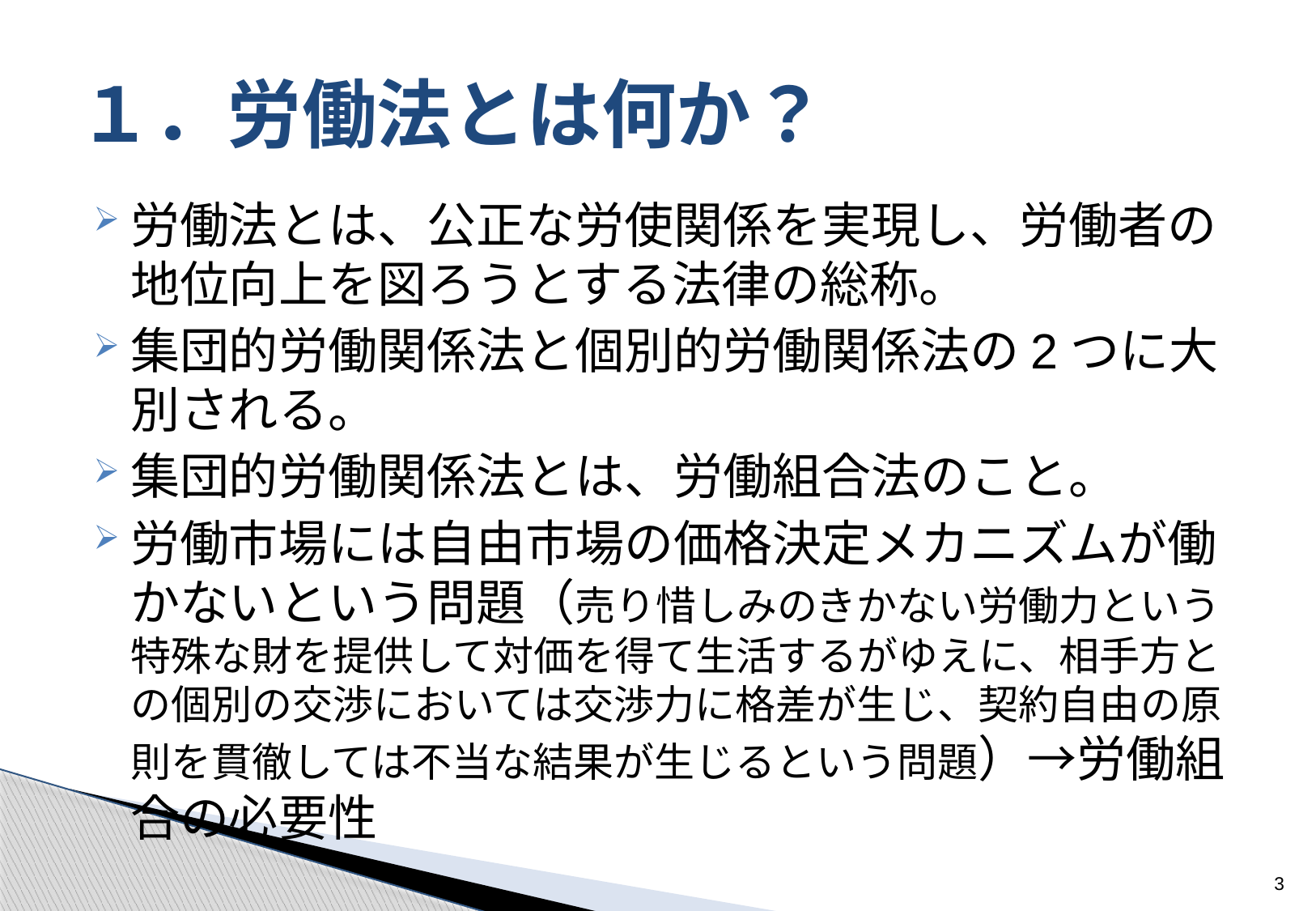

# １．労働法とは何か？
労働法とは、公正な労使関係を実現し、労働者の地位向上を図ろうとする法律の総称。
集団的労働関係法と個別的労働関係法の2つに大別される。
集団的労働関係法とは、労働組合法のこと。
労働市場には自由市場の価格決定メカニズムが働かないという問題（売り惜しみのきかない労働力という特殊な財を提供して対価を得て生活するがゆえに、相手方との個別の交渉においては交渉力に格差が生じ、契約自由の原則を貫徹しては不当な結果が生じるという問題）→労働組合の必要性
3